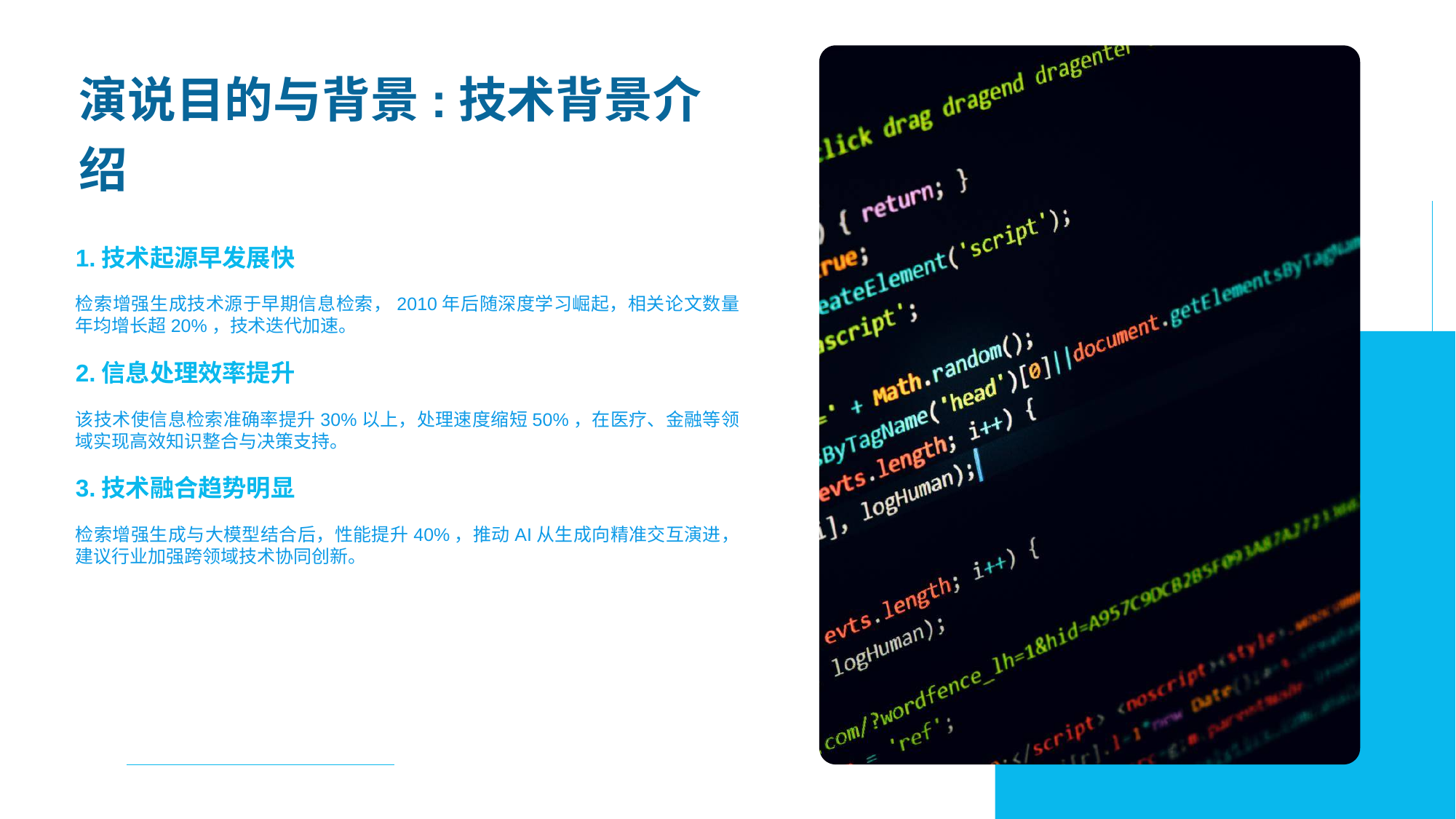

演说目的与背景:技术背景介绍

1.技术起源早发展快
检索增强生成技术源于早期信息检索，2010年后随深度学习崛起，相关论文数量年均增长超20%，技术迭代加速。
2.信息处理效率提升
该技术使信息检索准确率提升30%以上，处理速度缩短50%，在医疗、金融等领域实现高效知识整合与决策支持。
3.技术融合趋势明显
检索增强生成与大模型结合后，性能提升40%，推动AI从生成向精准交互演进，建议行业加强跨领域技术协同创新。